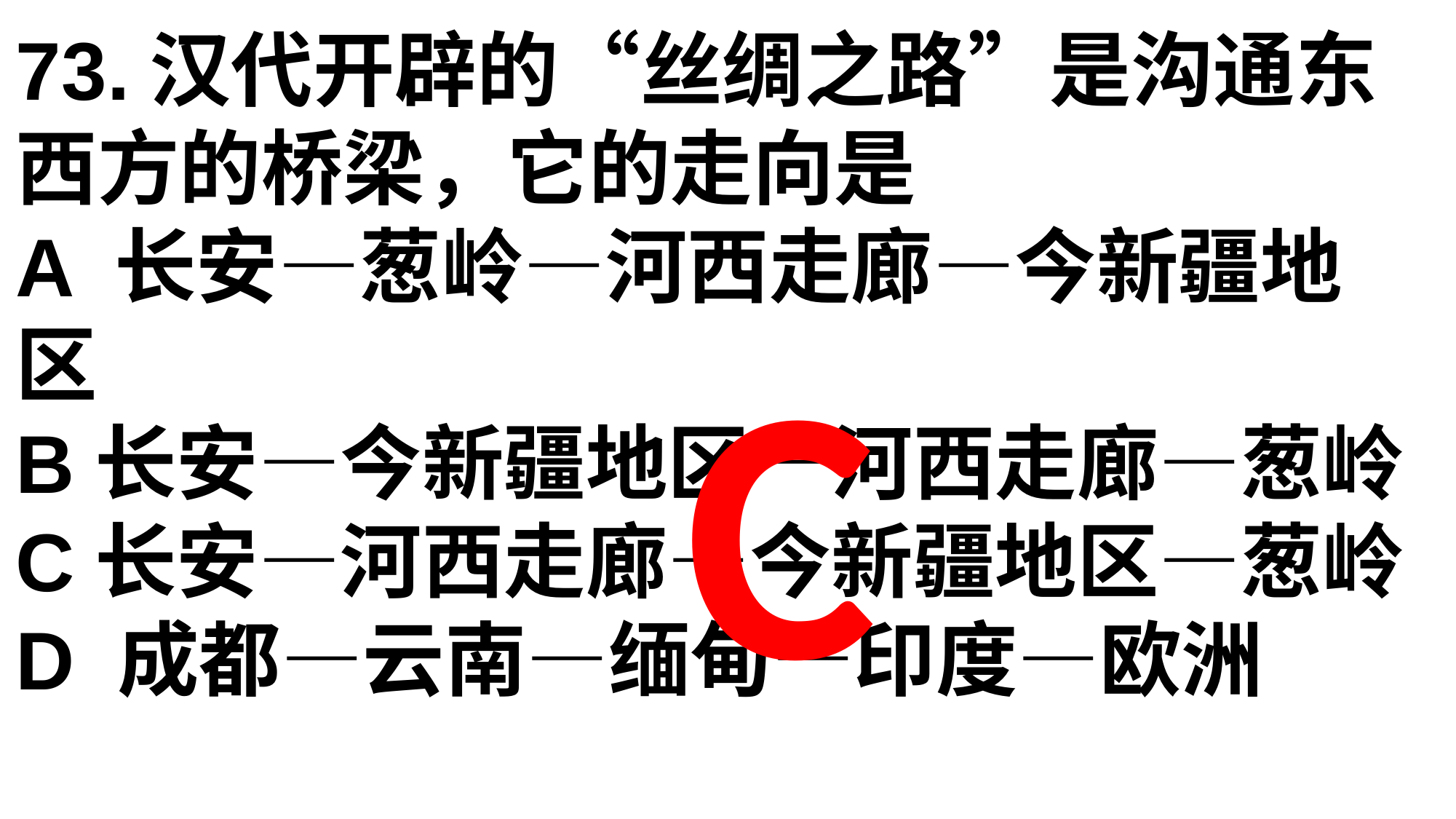

73.汉代开辟的“丝绸之路”是沟通东西方的桥梁，它的走向是
A 长安—葱岭—河西走廊—今新疆地区
B长安—今新疆地区—河西走廊—葱岭
C长安—河西走廊—今新疆地区—葱岭
D 成都—云南—缅甸—印度—欧洲
C